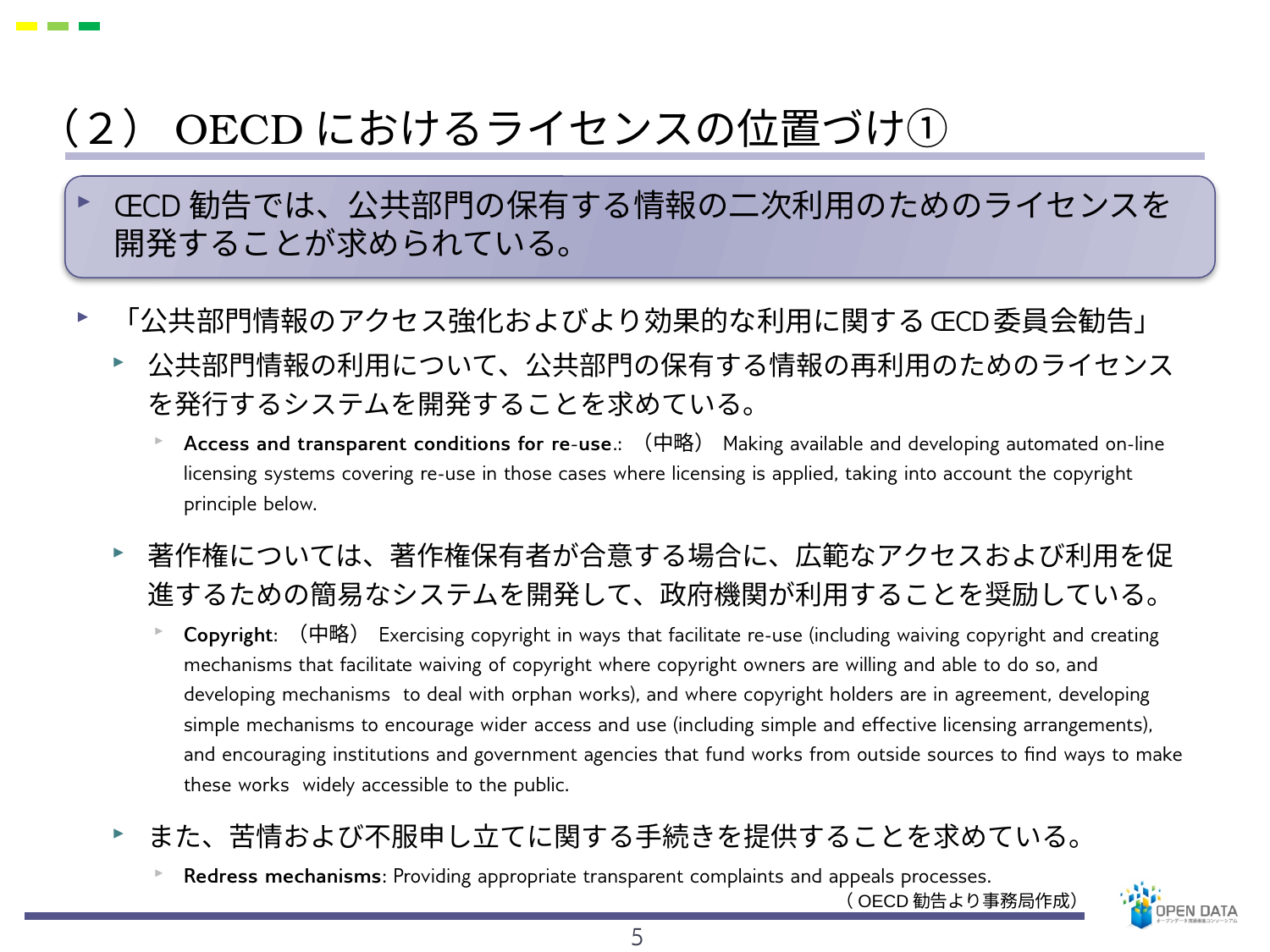

# （２）OECDにおけるライセンスの位置づけ①

OECD勧告では、公共部門の保有する情報の二次利用のためのライセンスを開発することが求められている。
「公共部門情報のアクセス強化およびより効果的な利用に関するOECD委員会勧告」
公共部門情報の利用について、公共部門の保有する情報の再利用のためのライセンスを発行するシステムを開発することを求めている。
Access and transparent conditions for re-use.: （中略） Making available and developing automated on-line licensing systems covering re-use in those cases where licensing is applied, taking into account the copyright principle below.

著作権については、著作権保有者が合意する場合に、広範なアクセスおよび利用を促進するための簡易なシステムを開発して、政府機関が利用することを奨励している。
Copyright: （中略） Exercising copyright in ways that facilitate re-use (including waiving copyright and creating mechanisms that facilitate waiving of copyright where copyright owners are willing and able to do so, and developing mechanisms  to deal with orphan works), and where copyright holders are in agreement, developing simple mechanisms to encourage wider access and use (including simple and effective licensing arrangements), and encouraging institutions and government agencies that fund works from outside sources to find ways to make these works  widely accessible to the public.

また、苦情および不服申し立てに関する手続きを提供することを求めている。
Redress mechanisms: Providing appropriate transparent complaints and appeals processes.
（OECD勧告より事務局作成）
5